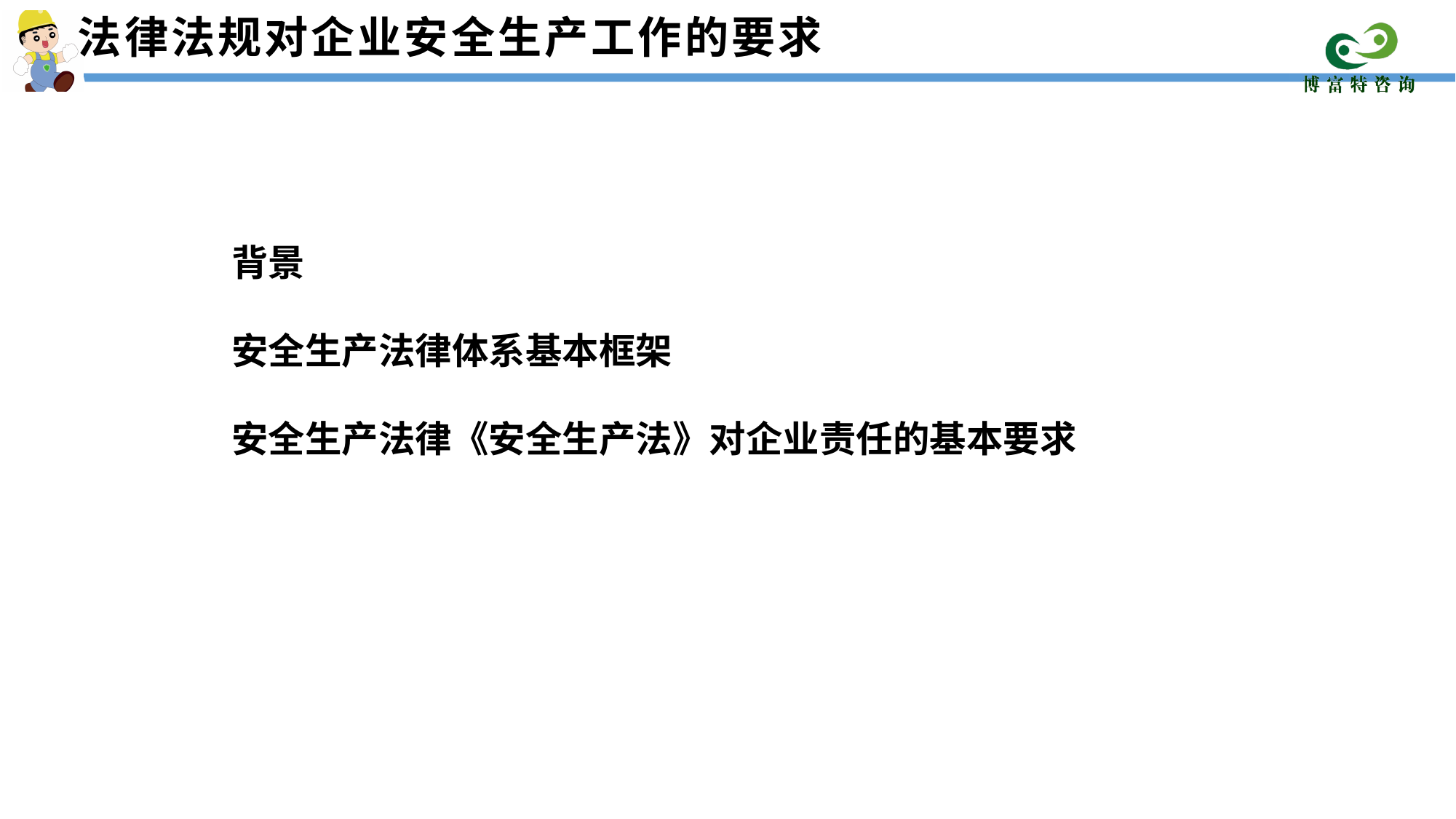

法律法规对企业安全生产工作的要求
背景
安全生产法律体系基本框架
安全生产法律《安全生产法》对企业责任的基本要求